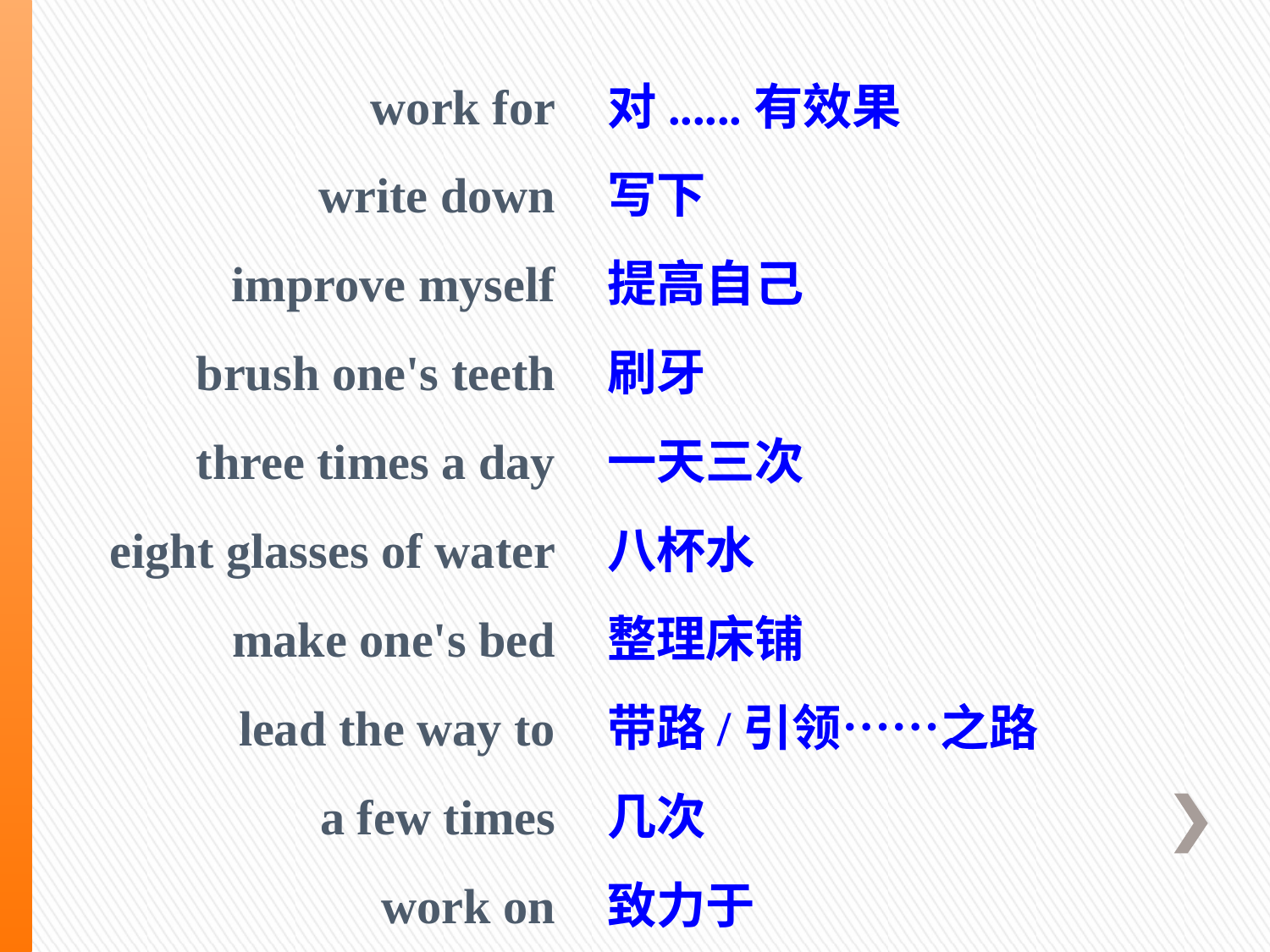

work for
write down
improve myself
brush one's teeth
three times a day
eight glasses of water
make one's bed
lead the way to
a few times
work on
对......有效果
写下
提高自己
刷牙
一天三次
八杯水
整理床铺
带路/引领……之路
几次
致力于